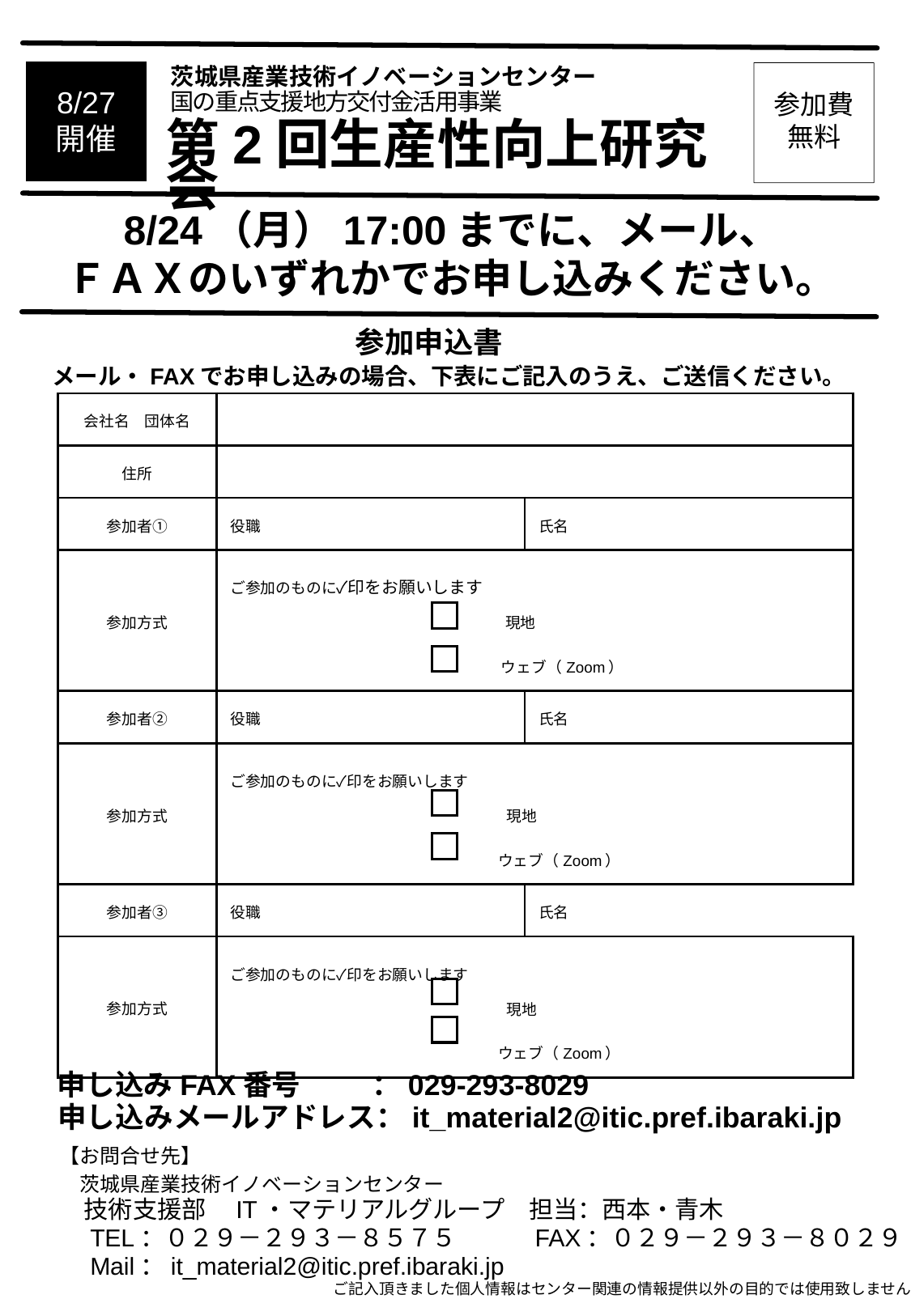

8/27
開催
参加費
無料

茨城県産業技術イノベーションセンター
国の重点支援地方交付金活用事業
第2回生産性向上研究会

8/24（月）17:00までに、メール、
ＦＡＸのいずれかでお申し込みください。

参加申込書
メール・FAXでお申し込みの場合、下表にご記入のうえ、ご送信ください。
| 会社名　団体名 |  |  |
| --- | --- | --- |
| 住所 |  |  |
| 参加者① | 役職 | 氏名 |
| 参加方式 | ご参加のものに✓印をお願いします　　　 　　 　　　　 現地 　　　　　　　　　 ウェブ（Zoom） | ご参加のものに　　　　1.第1回生産性向上研究会　　2.フィジカルAI※1も申し込む ✓印をお願いします　　　 　　 現地 現地 　　　　　　　　　　　　　　 ウェブ |
| 参加者② | 役職 | 氏名 |
| 参加方式 | ご参加のものに✓印をお願いします　　　 　　 現地 　　　　　　　　　　　　　　 ウェブ（Zoom） | ご参加のものに　　　　1.第1回生産性向上研究会　　2.フィジカルAI※1も申し込む ✓印をお願いします　　　 　　 現地 現地 　　　　　　　　　　　　　　 ウェブ |
| 参加者③ | 役職 | 氏名 |
| 参加方式 | ご参加のものに✓印をお願いします　　　 　　 現地 　　　　　　　　　　　　　　 ウェブ（Zoom） | ご参加のものに　　　　1.第1回生産性向上研究会　　2.フィジカルAI※1も申し込む ✓印をお願いします　　　 　　 現地 現地 　　　　　　　　　　　　　　 ウェブ |

申し込みFAX番号           ：029-293-8029
申し込みメールアドレス：it_material2@itic.pref.ibaraki.jp
【お問合せ先】
　茨城県産業技術イノベーションセンター
　技術支援部　IT・マテリアルグループ　担当：西本・青木
　TEL：０２９－２９３－８５７５　　　FAX：０２９－２９３－８０２９
　Mail：it_material2@itic.pref.ibaraki.jp
　　　　　　　　　　　　　　　　　　ご記入頂きました個人情報はセンター関連の情報提供以外の目的では使用致しません。